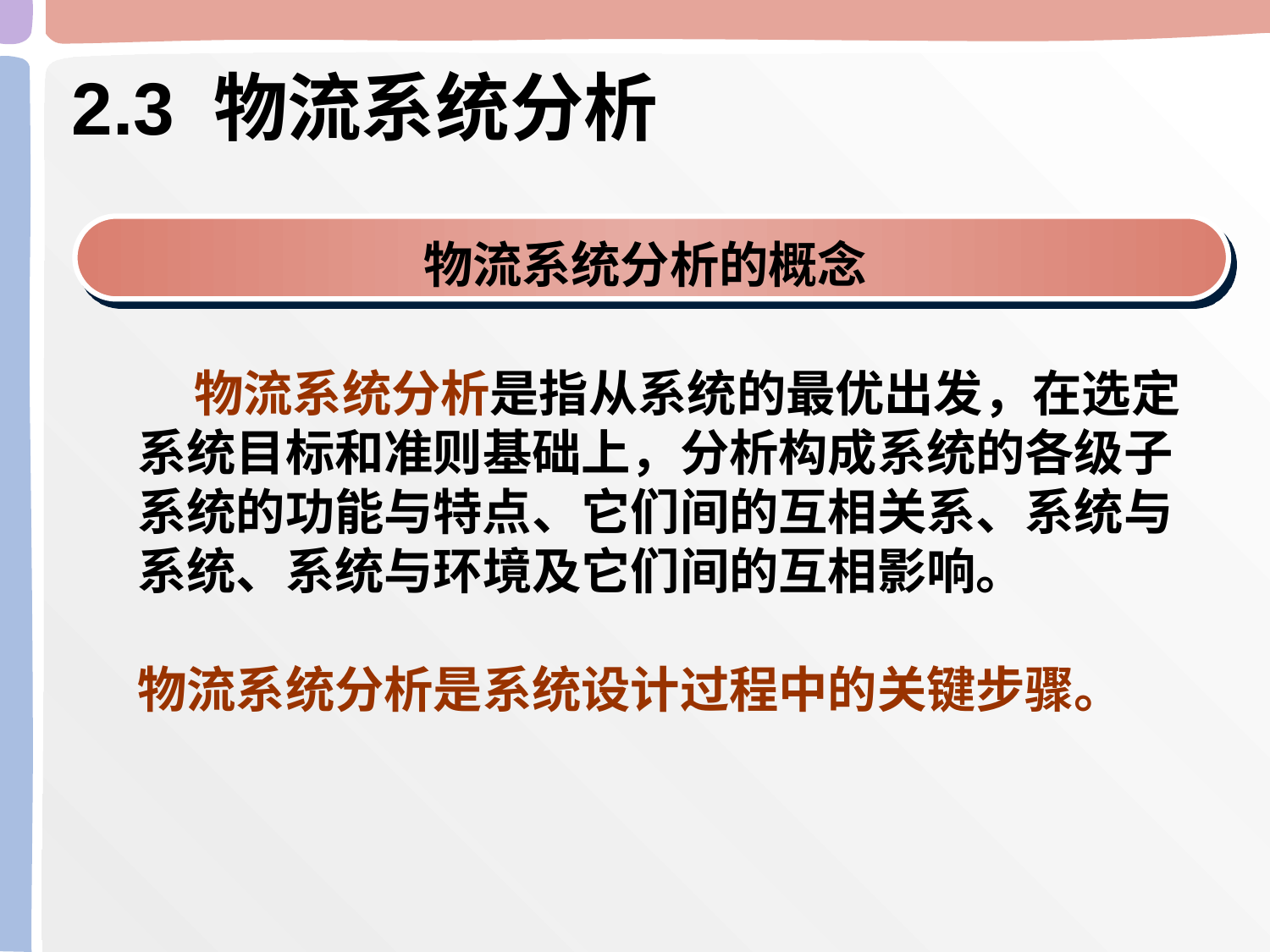

# 2.3 物流系统分析
物流系统分析的概念
    物流系统分析是指从系统的最优出发，在选定系统目标和准则基础上，分析构成系统的各级子系统的功能与特点、它们间的互相关系、系统与系统、系统与环境及它们间的互相影响。

物流系统分析是系统设计过程中的关键步骤。